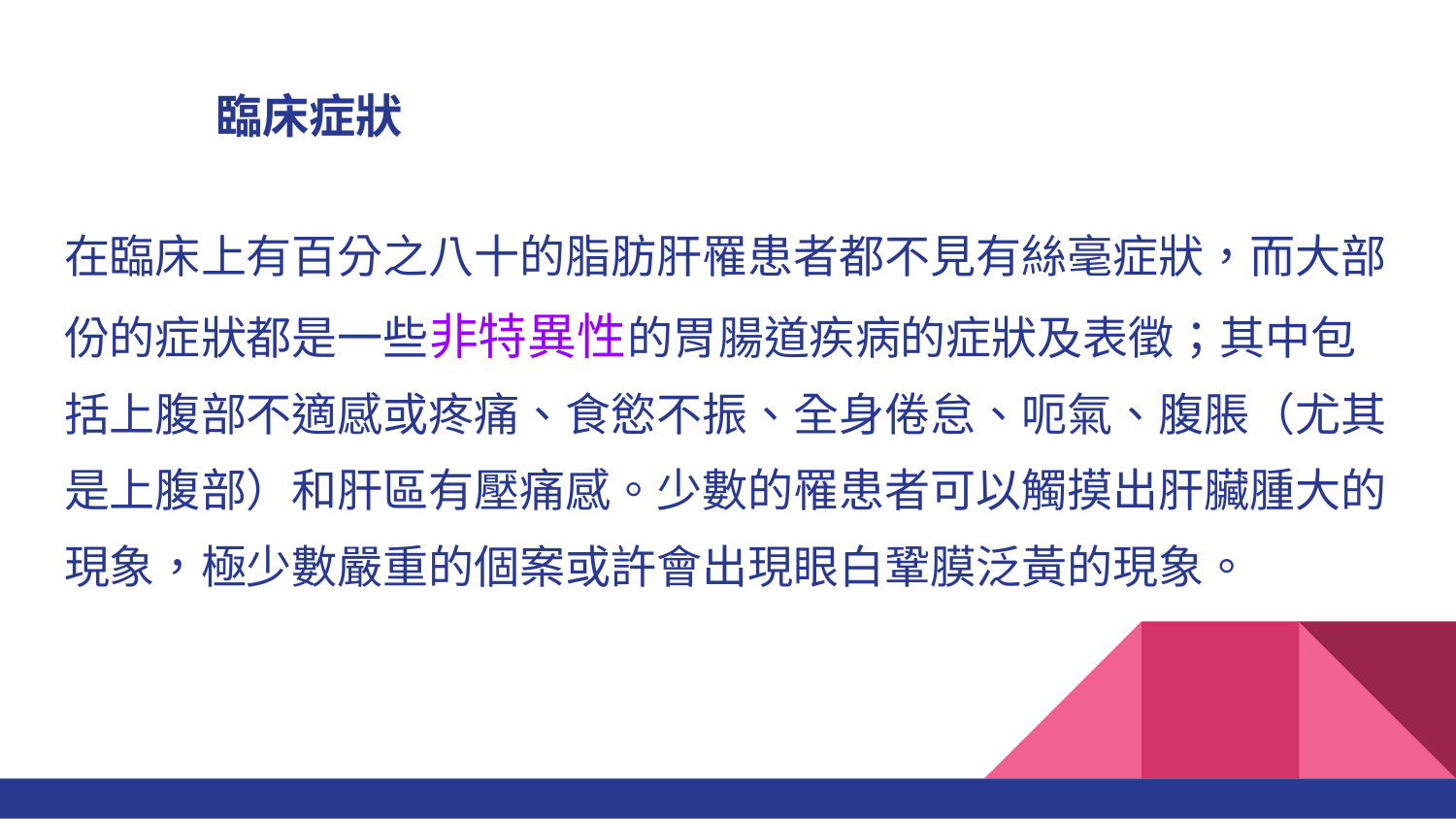

# 臨床症狀
在臨床上有百分之八十的脂肪肝罹患者都不見有絲毫症狀，而大部份的症狀都是一些非特異性的胃腸道疾病的症狀及表徵；其中包括上腹部不適感或疼痛、食慾不振、全身倦怠、呃氣、腹脹（尤其是上腹部）和肝區有壓痛感。少數的罹患者可以觸摸出肝臟腫大的現象，極少數嚴重的個案或許會出現眼白鞏膜泛黃的現象。